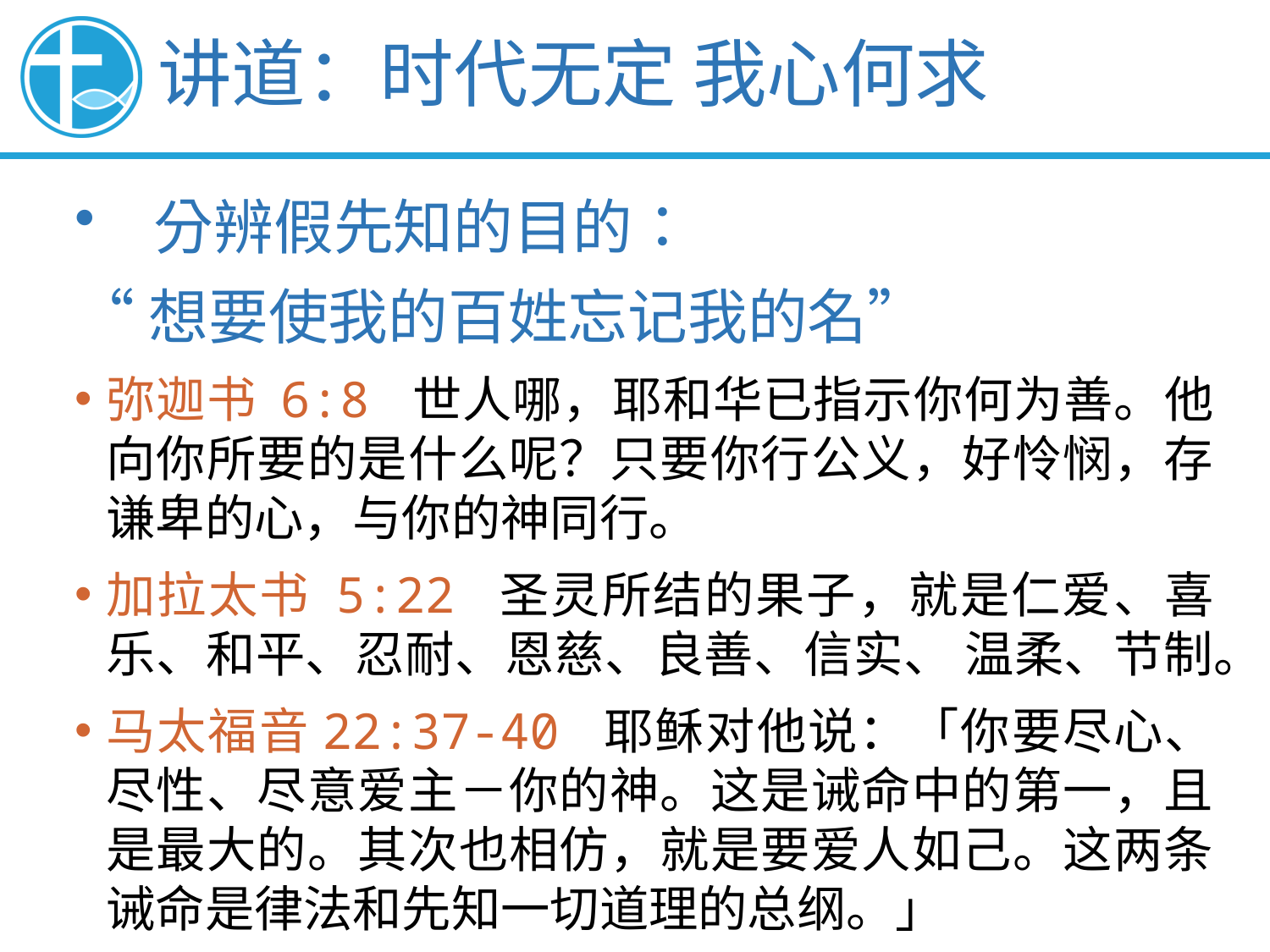

讲道：时代无定 我心何求
分辨假先知的目的：
“想要使我的百姓忘记我的名”
弥迦书 6:8 世人哪，耶和华已指示你何为善。他向你所要的是什么呢？只要你行公义，好怜悯，存谦卑的心，与你的神同行。
加拉太书 5:22 圣灵所结的果子，就是仁爱、喜乐、和平、忍耐、恩慈、良善、信实、 温柔、节制。
马太福音22:37-40 耶稣对他说：「你要尽心、尽性、尽意爱主－你的神。这是诫命中的第一，且是最大的。其次也相仿，就是要爱人如己。这两条诫命是律法和先知一切道理的总纲。」